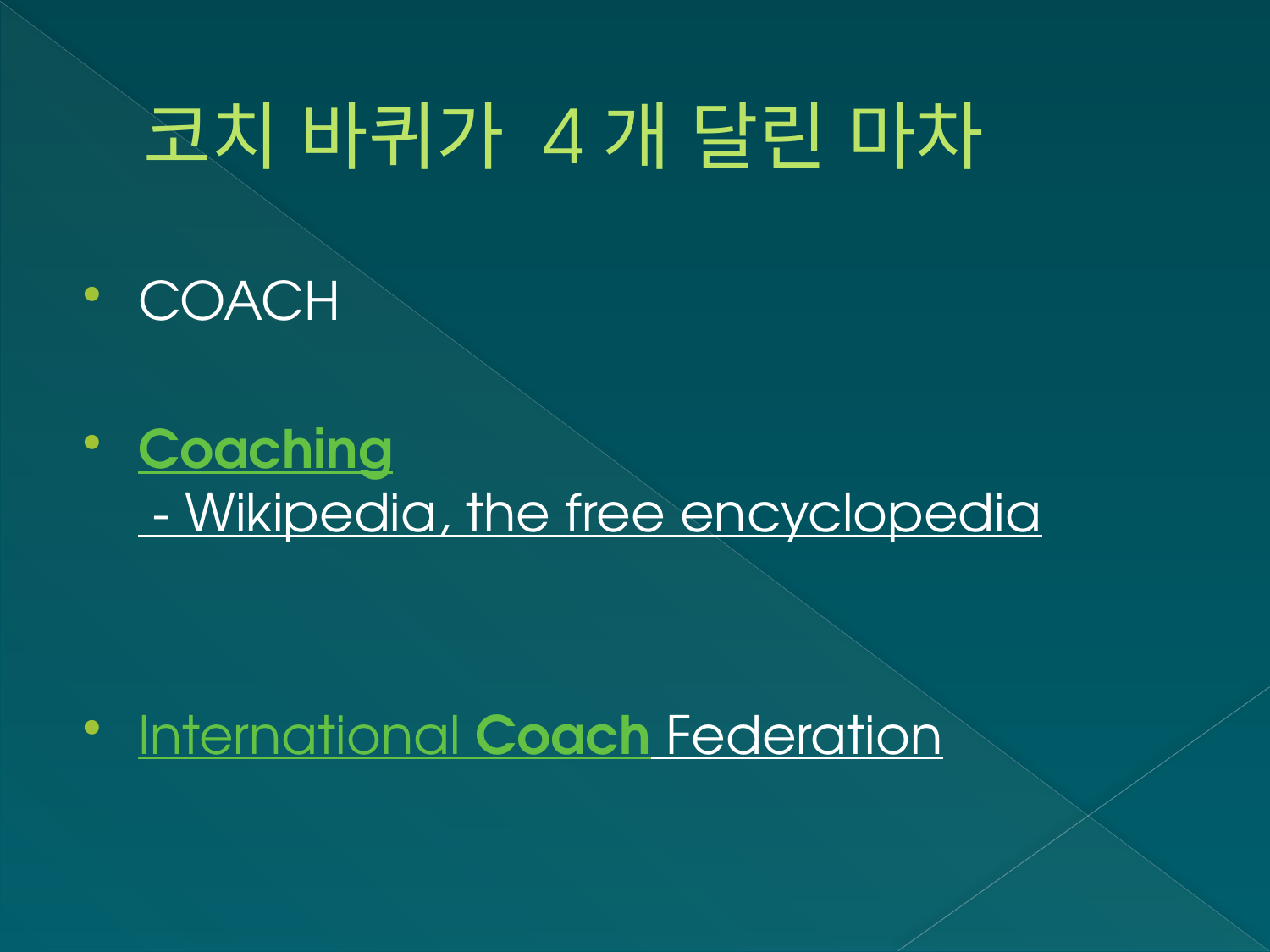

# 코치 바퀴가 4개 달린 마차
COACH

Coaching - Wikipedia, the free encyclopedia

International Coach Federation